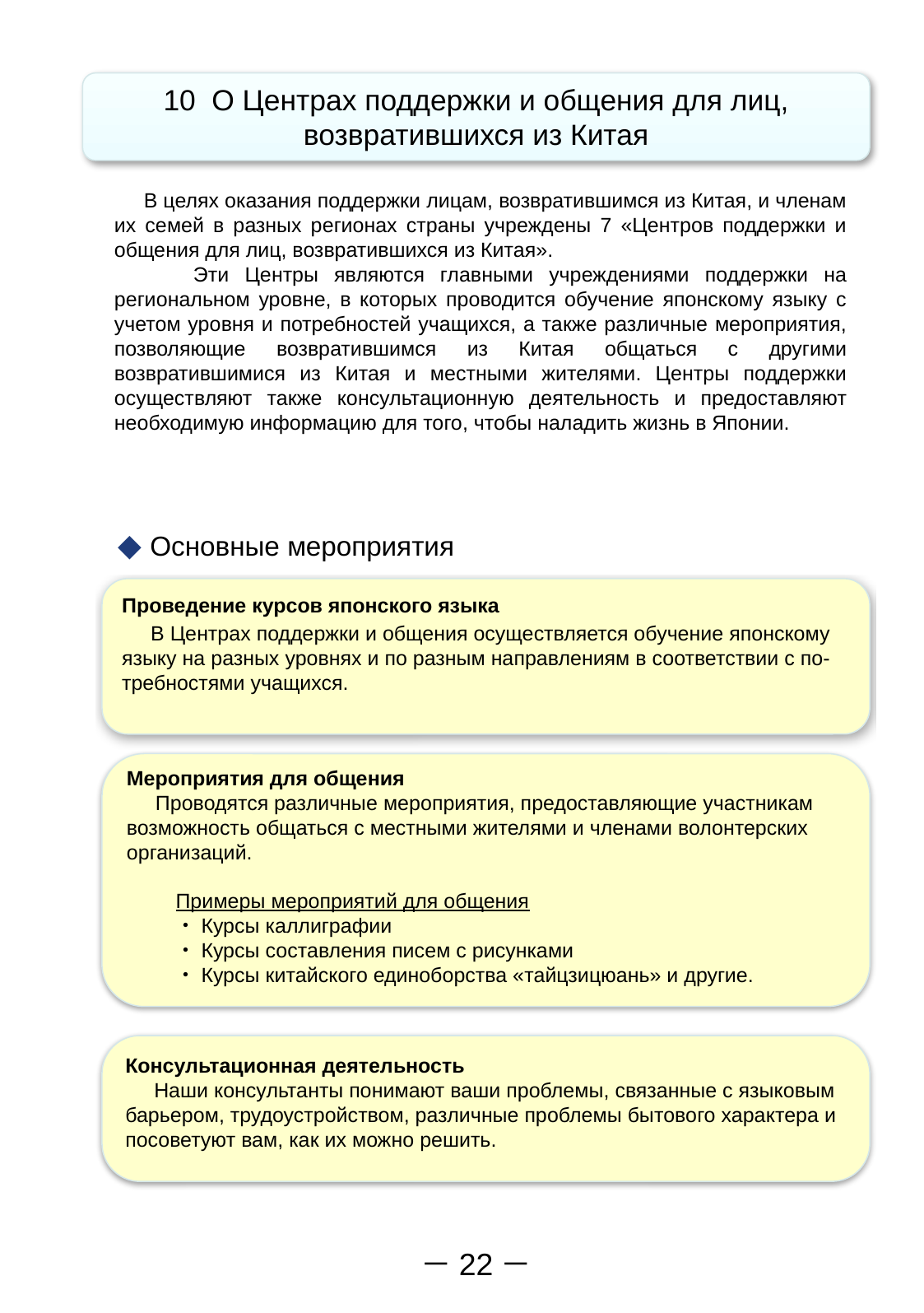

10  О Центрах поддержки и общения для лиц,
возвратившихся из Китая

     В целях оказания поддержки лицам, возвратившимся из Китая, и членам их семей в разных регионах страны учреждены 7 «Центров поддержки и общения для лиц, возвратившихся из Китая».
     Эти Центры являются главными учреждениями поддержки на региональном уровне, в которых проводится обучение японскому языку с учетом уровня и потребностей учащихся, а также различные мероприятия, позволяющие возвратившимся из Китая общаться с другими возвратившимися из Китая и местными жителями. Центры поддержки осуществляют также консультационную деятельность и предоставляют необходимую информацию для того, чтобы наладить жизнь в Японии.
◆ Основные мероприятия
Проведение курсов японского языка

     В Центрах поддержки и общения осуществляется обучение японскому
языку на разных уровнях и по разным направлениям в соответствии с по-
требностями учащихся.

Мероприятия для общения
     Проводятся различные мероприятия, предоставляющие участникам
возможность общаться с местными жителями и членами волонтерских
организаций.

	Примеры мероприятий для общения
	・Курсы каллиграфии
	・Курсы составления писем с рисунками
	・Курсы китайского единоборства «тайцзицюань» и другие.

Консультационная деятельность
     Наши консультанты понимают ваши проблемы, связанные с языковым
барьером, трудоустройством, различные проблемы бытового характера и
посоветуют вам, как их можно решить.

－22－